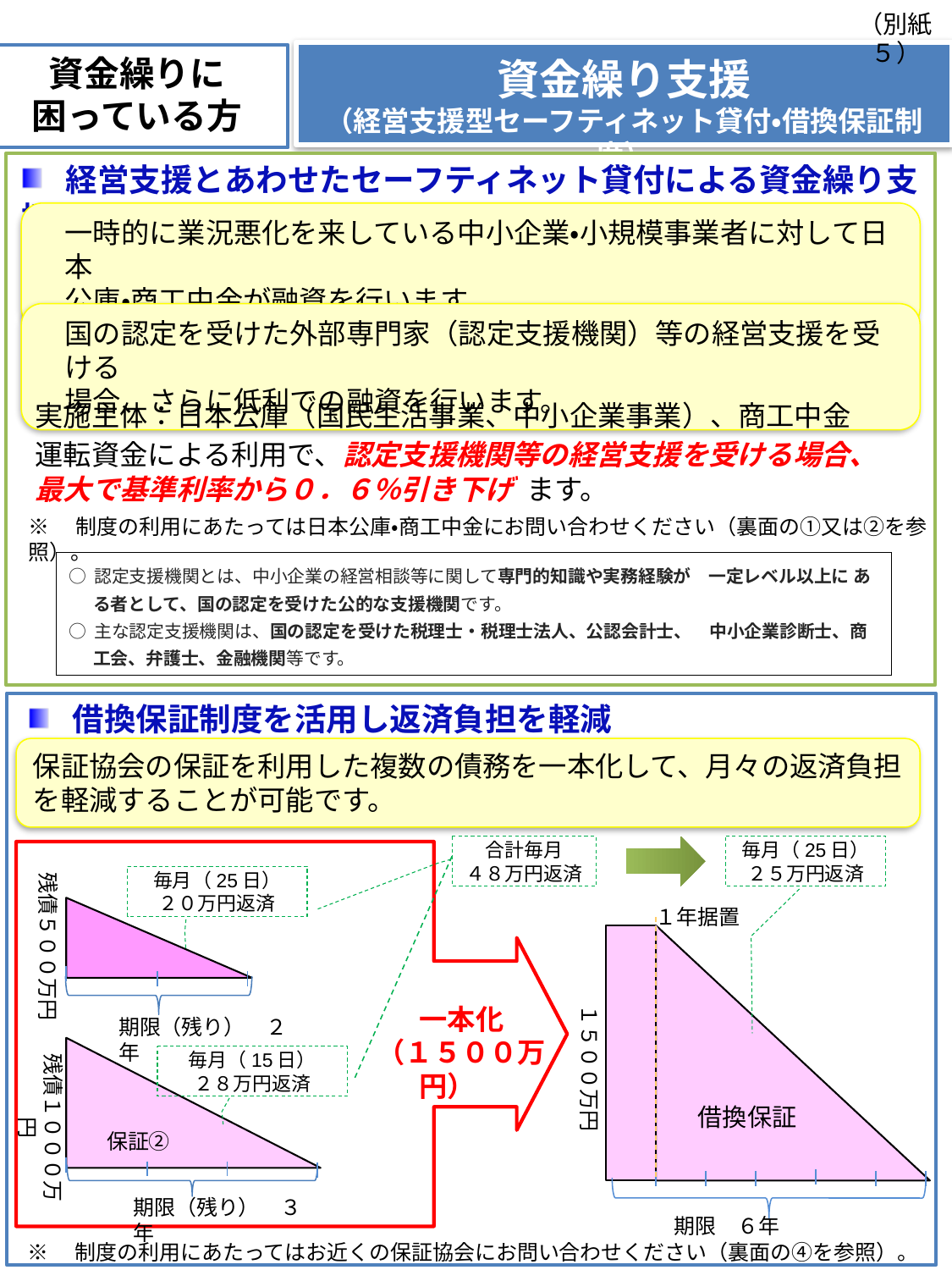

（別紙５）

資金繰りに
困っている方
資金繰り支援
（経営支援型セーフティネット貸付・借換保証制度）

  経営支援とあわせたセーフティネット貸付による資金繰り支援
一時的に業況悪化を来している中小企業・小規模事業者に対して日本
公庫・商工中金が融資を行います。
国の認定を受けた外部専門家（認定支援機関）等の経営支援を受ける
場合、さらに低利での融資を行います。
実施主体：日本公庫（国民生活事業、中小企業事業）、商工中金
運転資金による利用で、認定支援機関等の経営支援を受ける場合、
最大で基準利率から０．６％引き下げ  ます。
※　制度の利用にあたっては日本公庫・商工中金にお問い合わせください（裏面の①又は②を参照）。
○ 認定支援機関とは、中小企業の経営相談等に関して専門的知識や実務経験が　一定レベル以上に ある者として、国の認定を受けた公的な支援機関です。
○ 主な認定支援機関は、国の認定を受けた税理士・税理士法人、公認会計士、　中小企業診断士、商工会、弁護士、金融機関等です。

  借換保証制度を活用し返済負担を軽減
保証協会の保証を利用した複数の債務を一本化して、月々の返済負担を軽減することが可能です。

毎月（25日）
２５万円返済
合計毎月
４８万円返済

残債５００万円
毎月（25日）
２０万円返済
保証①
１年据置

借換保証
１５００万円
一本化
（１５００万円）
期限（残り）　２年
残債１０００万円

  保証②

毎月（15日）
２８万円返済

期限（残り）　３年
期限　６年
※　制度の利用にあたってはお近くの保証協会にお問い合わせください（裏面の④を参照）。